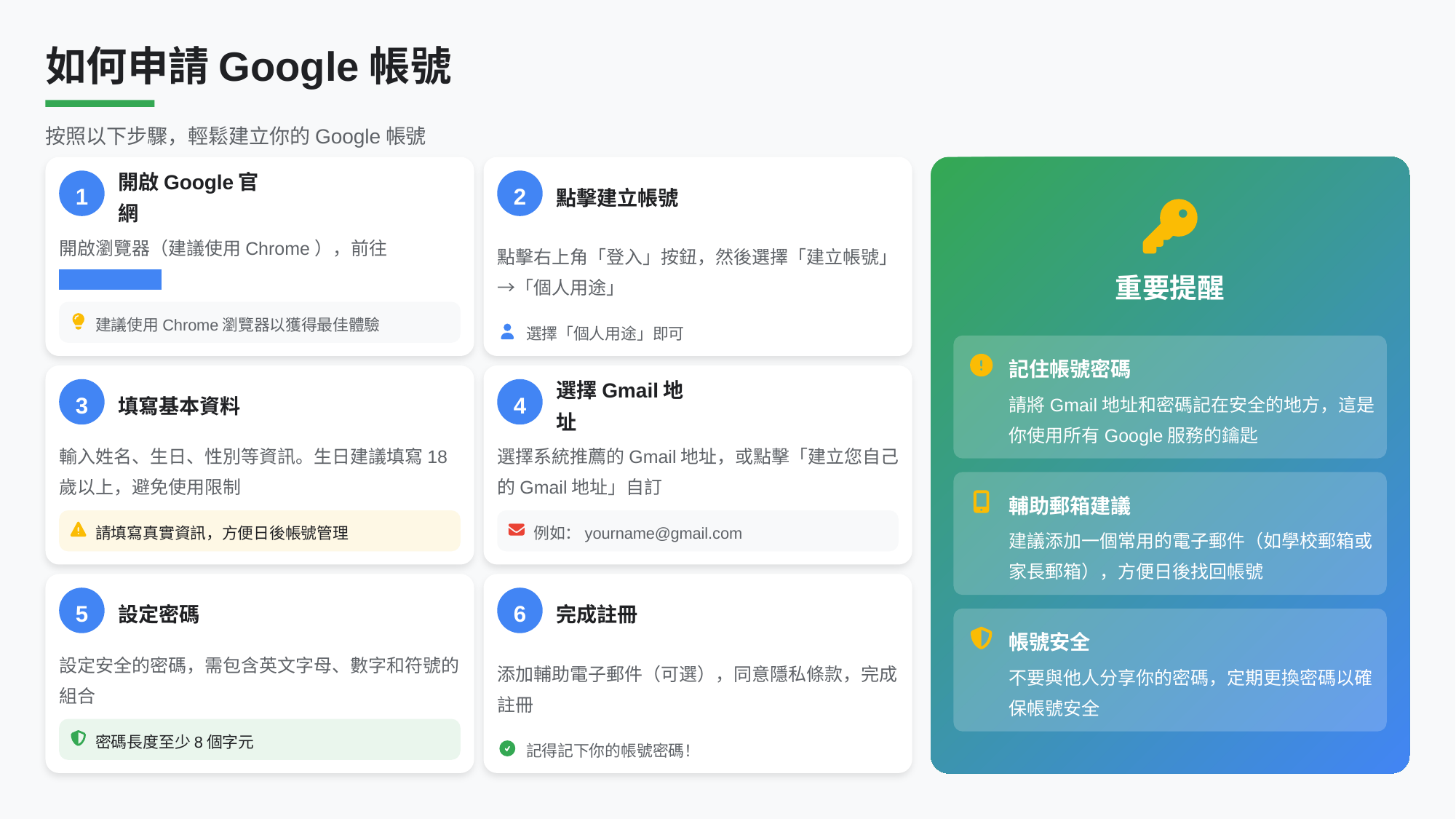

如何申請Google帳號

按照以下步驟，輕鬆建立你的Google帳號

1

2

開啟Google官網
點擊建立帳號

開啟瀏覽器（建議使用Chrome），前往 google.com
點擊右上角「登入」按鈕，然後選擇「建立帳號」→「個人用途」
重要提醒

建議使用Chrome瀏覽器以獲得最佳體驗

選擇「個人用途」即可

記住帳號密碼

3

4

請將Gmail地址和密碼記在安全的地方，這是你使用所有Google服務的鑰匙
填寫基本資料
選擇Gmail地址
輸入姓名、生日、性別等資訊。生日建議填寫18歲以上，避免使用限制
選擇系統推薦的Gmail地址，或點擊「建立您自己的Gmail地址」自訂

輔助郵箱建議

請填寫真實資訊，方便日後帳號管理

例如：yourname@gmail.com

建議添加一個常用的電子郵件（如學校郵箱或家長郵箱），方便日後找回帳號

5

6

設定密碼
完成註冊

帳號安全

設定安全的密碼，需包含英文字母、數字和符號的組合
添加輔助電子郵件（可選），同意隱私條款，完成註冊
不要與他人分享你的密碼，定期更換密碼以確保帳號安全

密碼長度至少8個字元

記得記下你的帳號密碼！